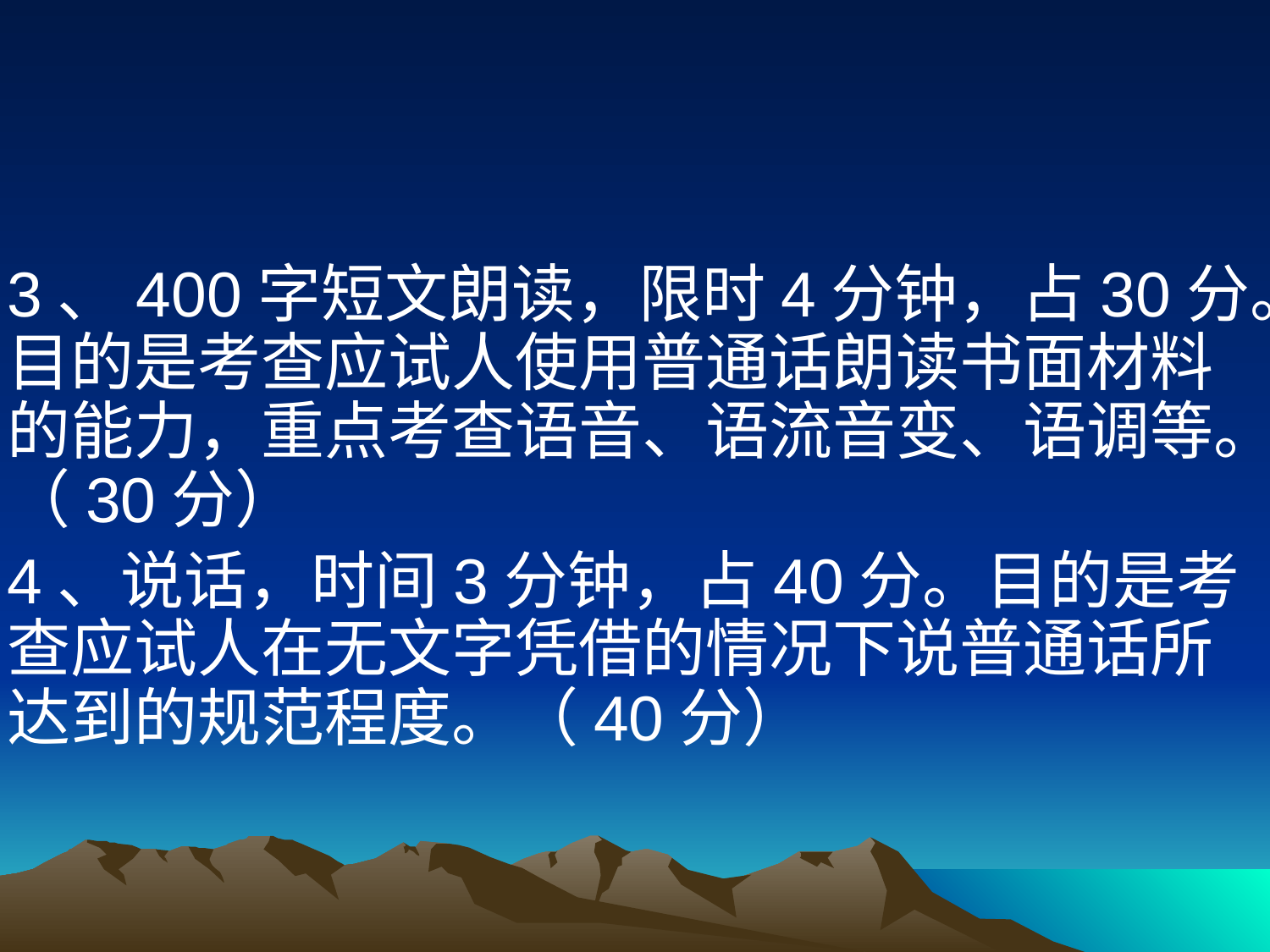

3、400字短文朗读，限时4分钟，占30分。目的是考查应试人使用普通话朗读书面材料的能力，重点考查语音、语流音变、语调等。（30分）
4、说话，时间3分钟，占40分。目的是考查应试人在无文字凭借的情况下说普通话所达到的规范程度。（40分）